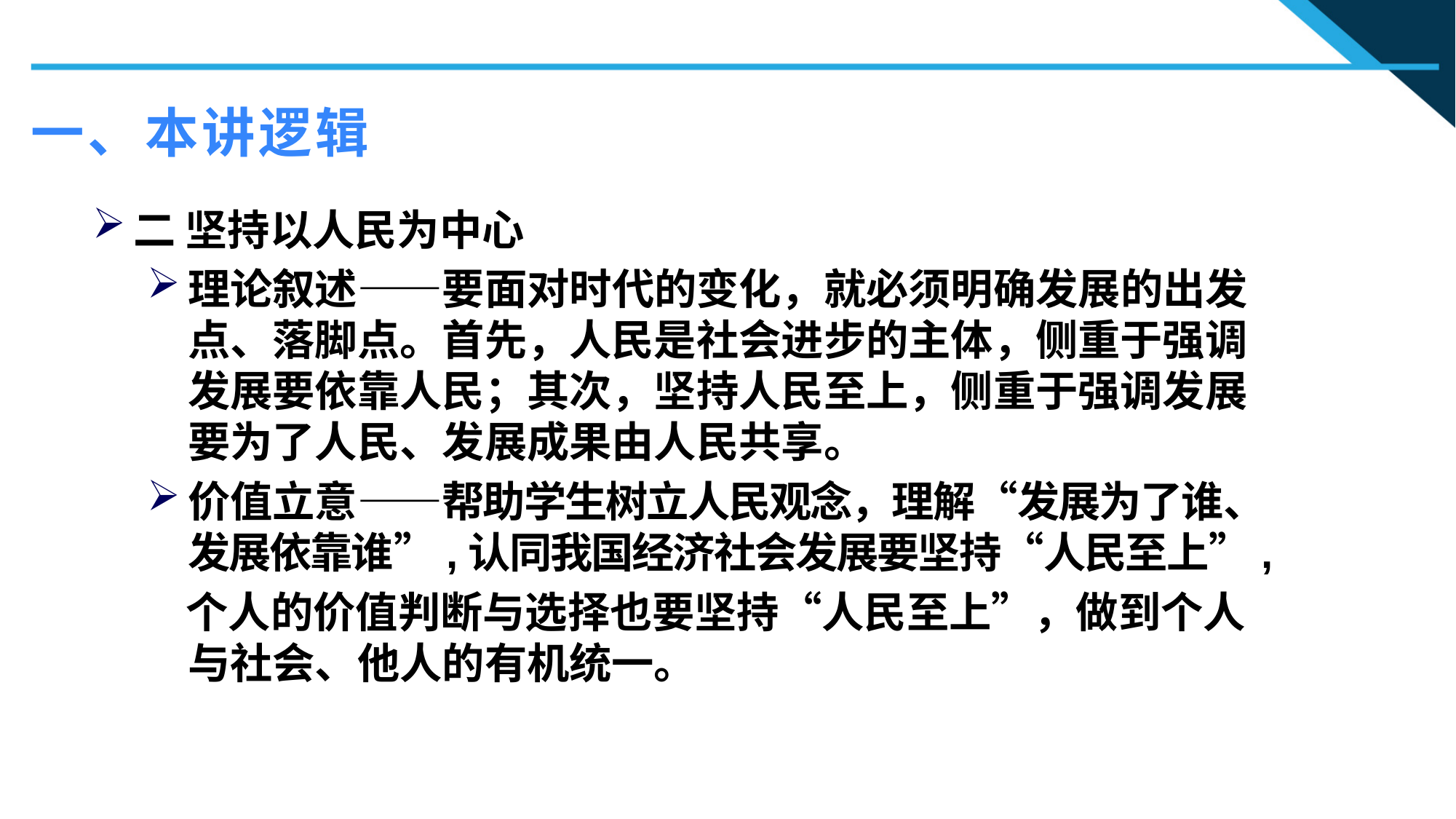

一、本讲逻辑
二 坚持以人民为中心
理论叙述——要面对时代的变化，就必须明确发展的出发点、落脚点。首先，人民是社会进步的主体，侧重于强调发展要依靠人民；其次，坚持人民至上，侧重于强调发展要为了人民、发展成果由人民共享。
价值立意——帮助学生树立人民观念，理解“发展为了谁、发展依靠谁”,认同我国经济社会发展要坚持“人民至上”,
   个人的价值判断与选择也要坚持“人民至上”，做到个人与社会、他人的有机统一。